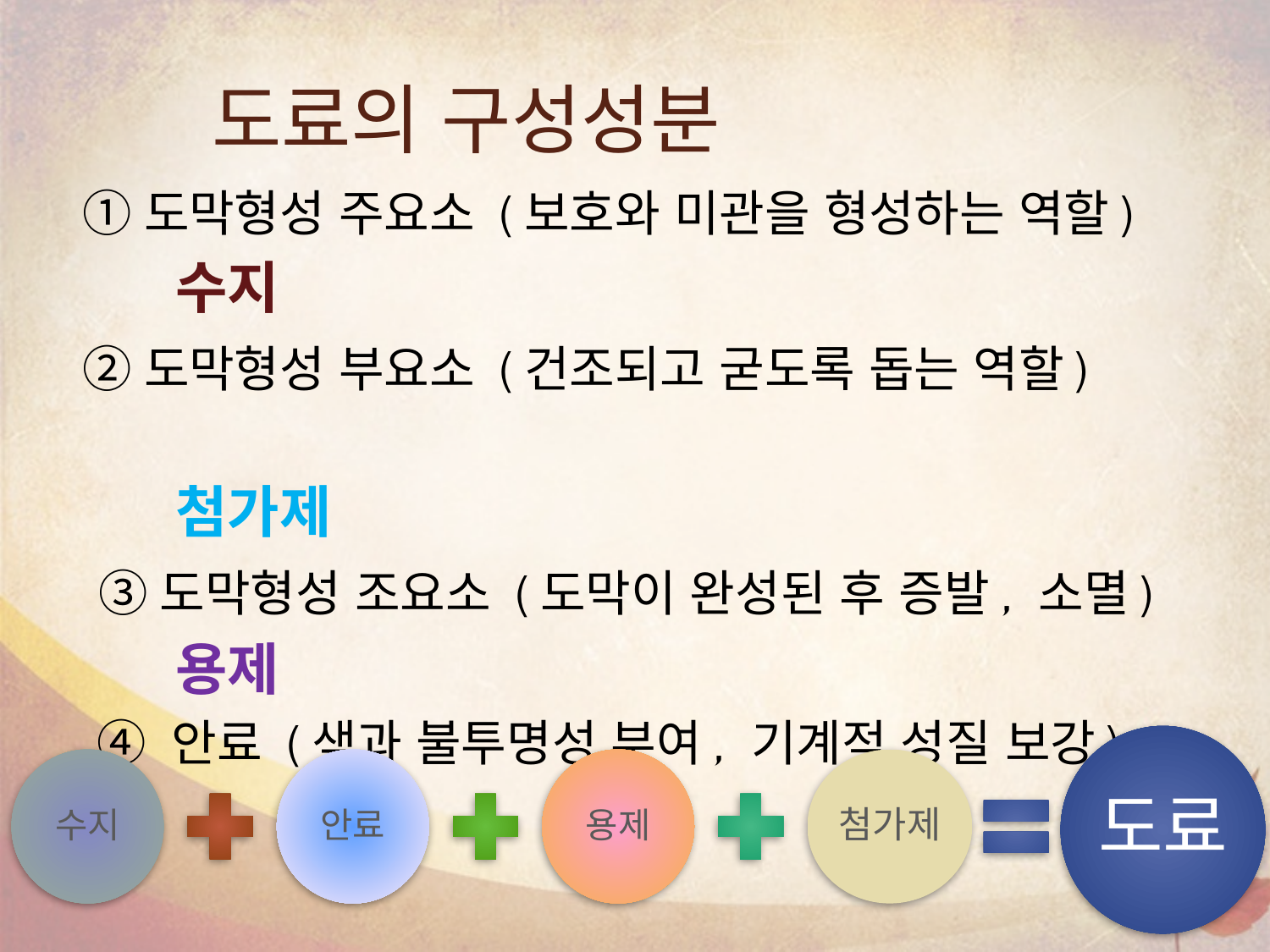

# 도료의 구성성분
①도막형성 주요소 (보호와 미관을 형성하는 역할)
     수지
②도막형성 부요소 (건조되고 굳도록 돕는 역할)
     첨가제
 ③도막형성 조요소 (도막이 완성된 후 증발, 소멸)
     용제
 ④ 안료 (색과 불투명성 부여, 기계적 성질 보강)
도료
수지
안료
용제
첨가제